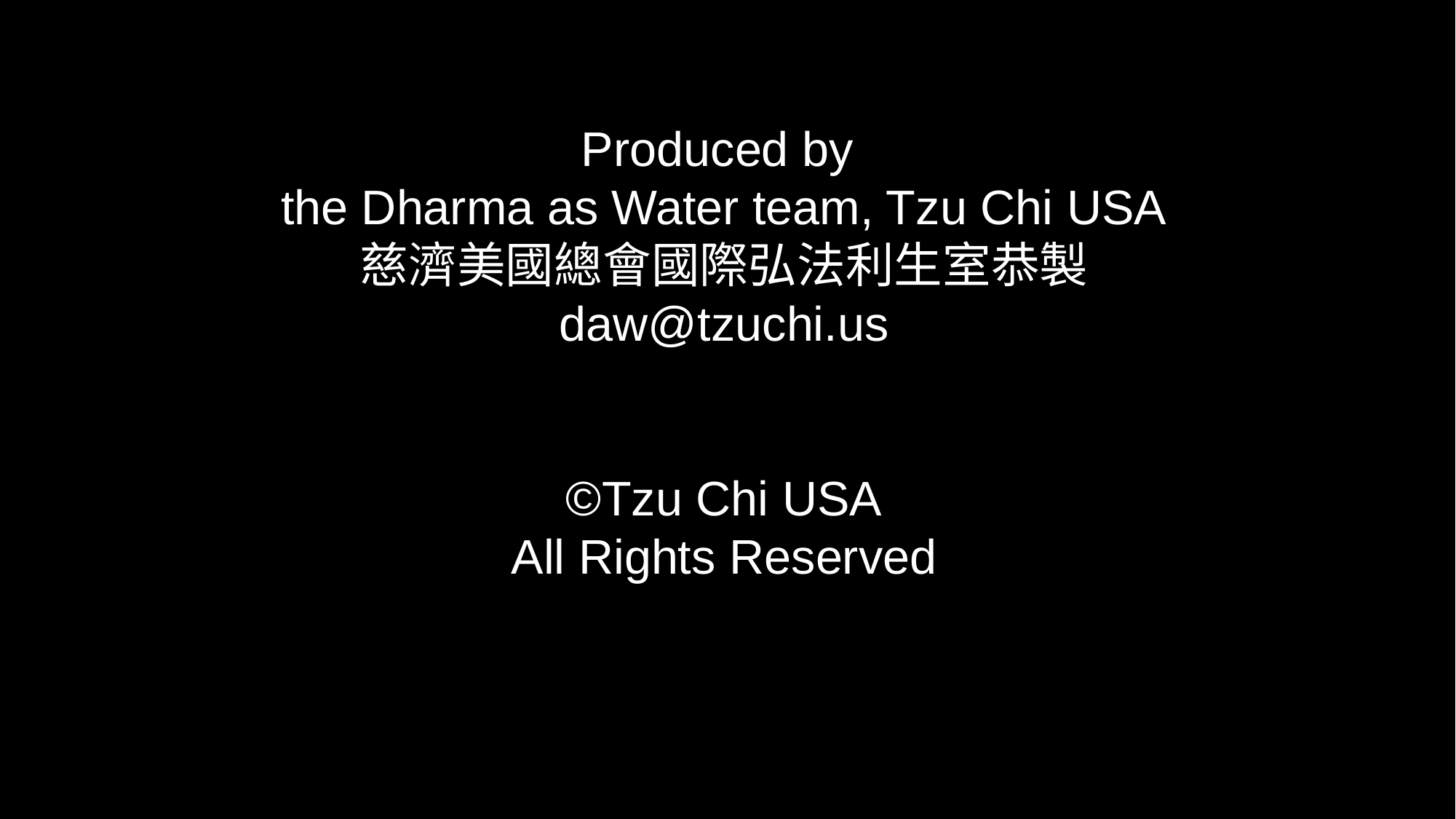

# Produced by the Dharma as Water team, Tzu Chi USA 慈濟美國總會國際弘法利生室恭製 daw@tzuchi.us ©Tzu Chi USA All Rights Reserved